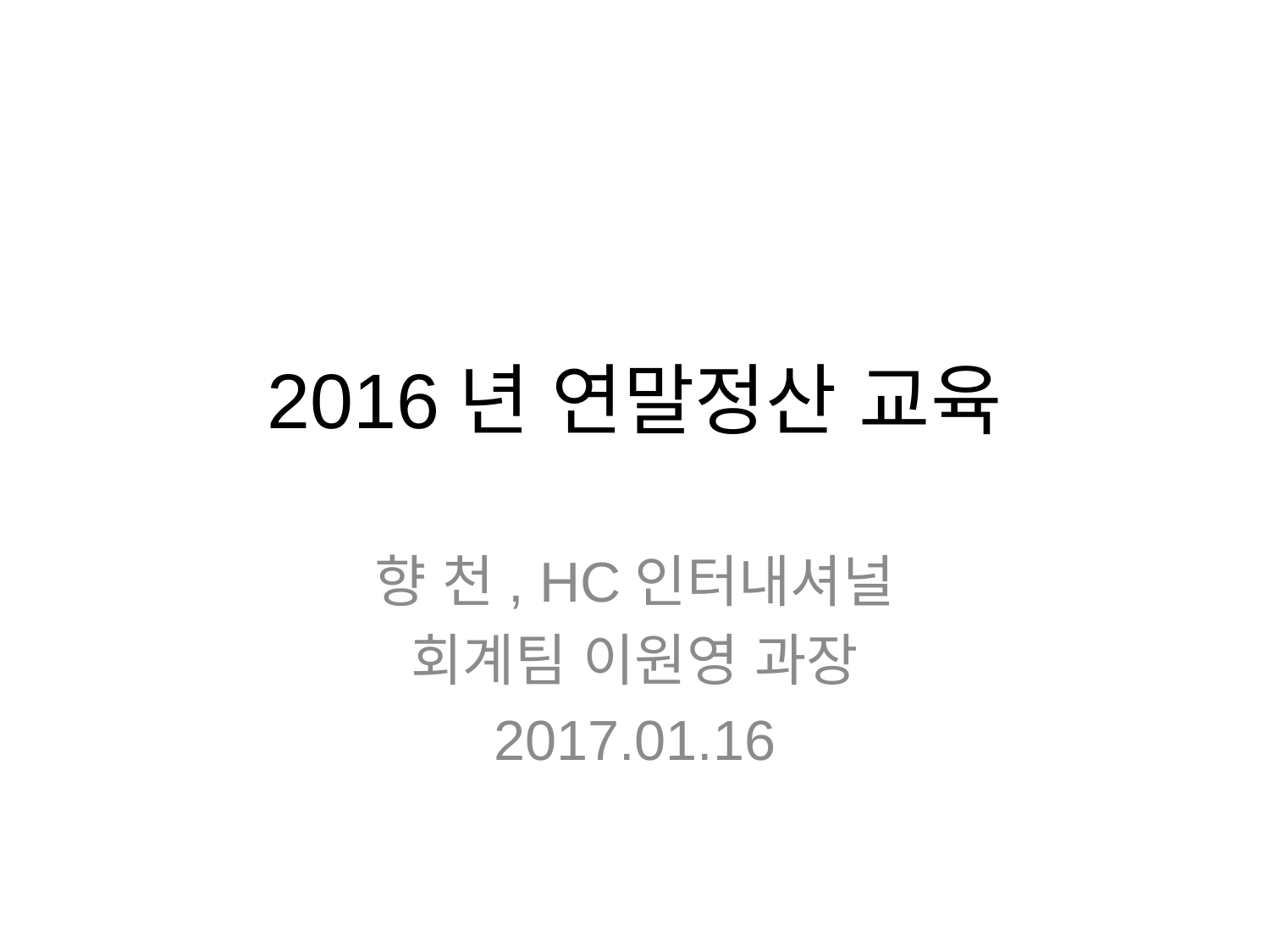

# 2016년 연말정산 교육
향 천, HC인터내셔널
회계팀 이원영 과장
2017.01.16